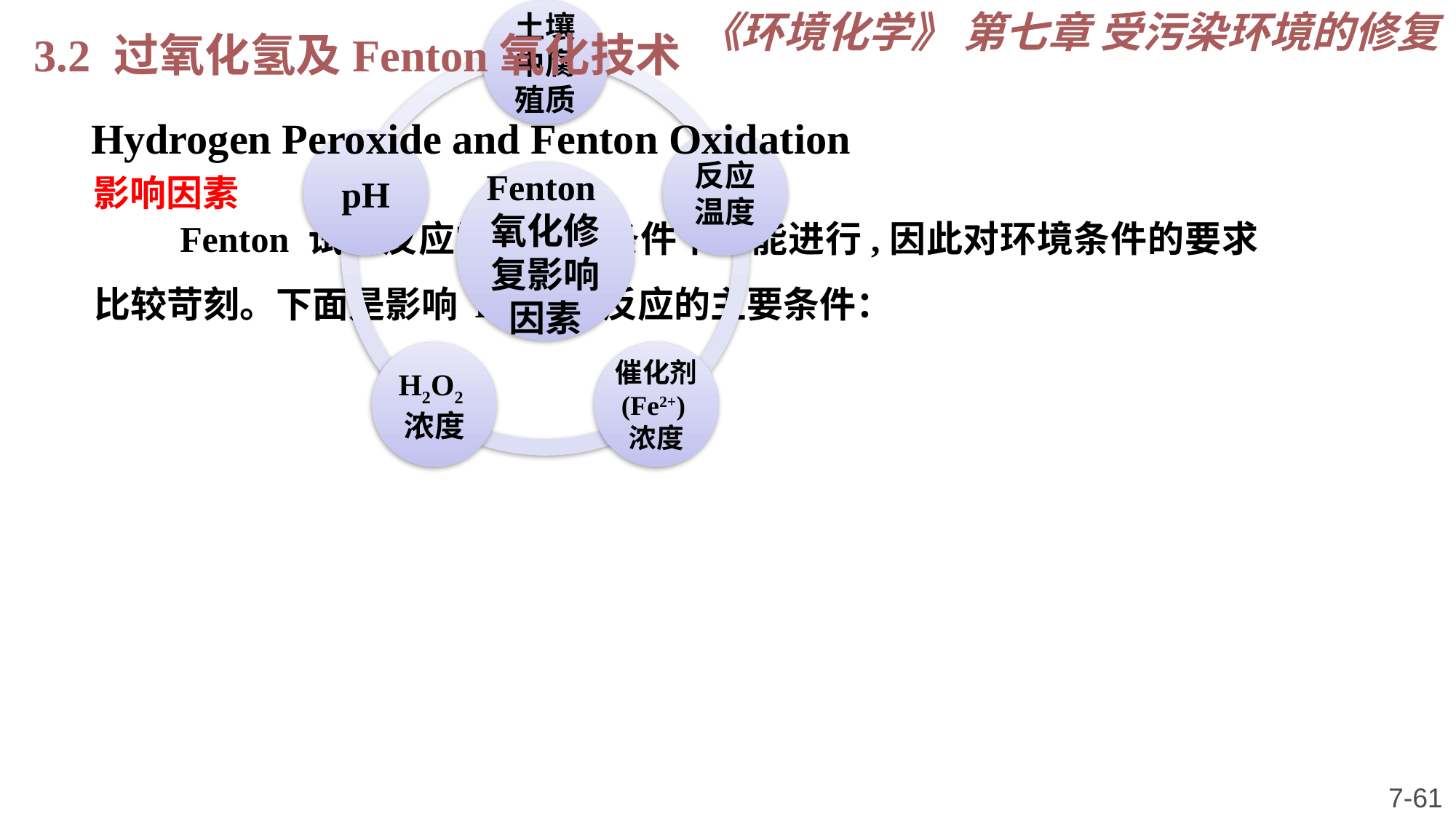

《环境化学》 第七章 受污染环境的修复
3.2 过氧化氢及Fenton氧化技术
     Hydrogen Peroxide and Fenton Oxidation
影响因素
Fenton 试剂反应需在酸性条件下才能进行,因此对环境条件的要求比较苛刻。下面是影响 Fenton 反应的主要条件：
Fenton氧化修复影响因素
土壤中腐殖质
反应温度
催化剂(Fe2+)浓度
H2O2浓度
pH
7-61